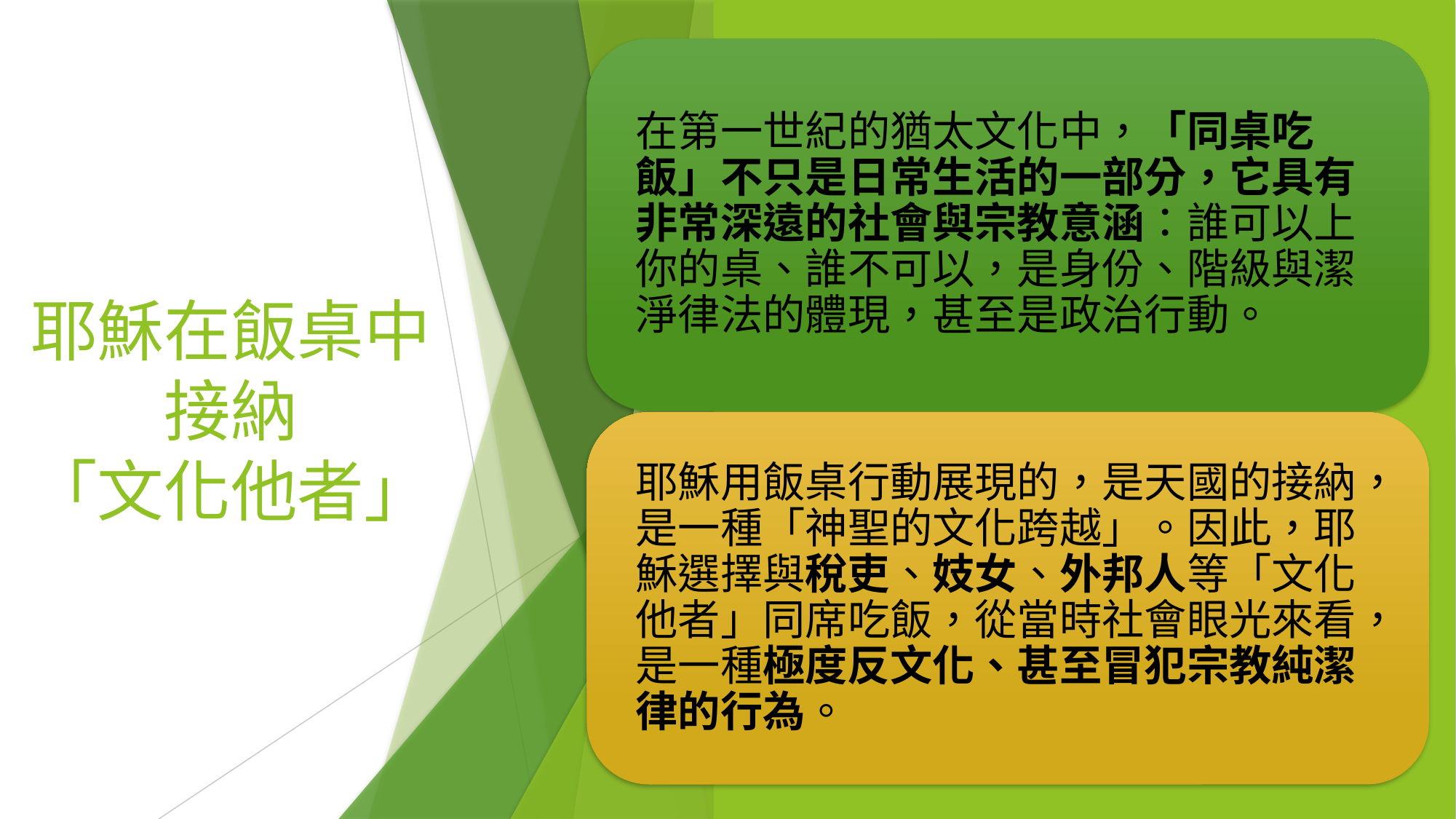

在第一世紀的猶太文化中，「同桌吃飯」不只是日常生活的一部分，它具有非常深遠的社會與宗教意涵：誰可以上你的桌、誰不可以，是身份、階級與潔淨律法的體現，甚至是政治行動。
耶穌用飯桌行動展現的，是天國的接納，是一種「神聖的文化跨越」。因此，耶穌選擇與稅吏、妓女、外邦人等「文化他者」同席吃飯，從當時社會眼光來看，是一種極度反文化、甚至冒犯宗教純潔律的行為。
# 耶穌在飯桌中接納 「文化他者」